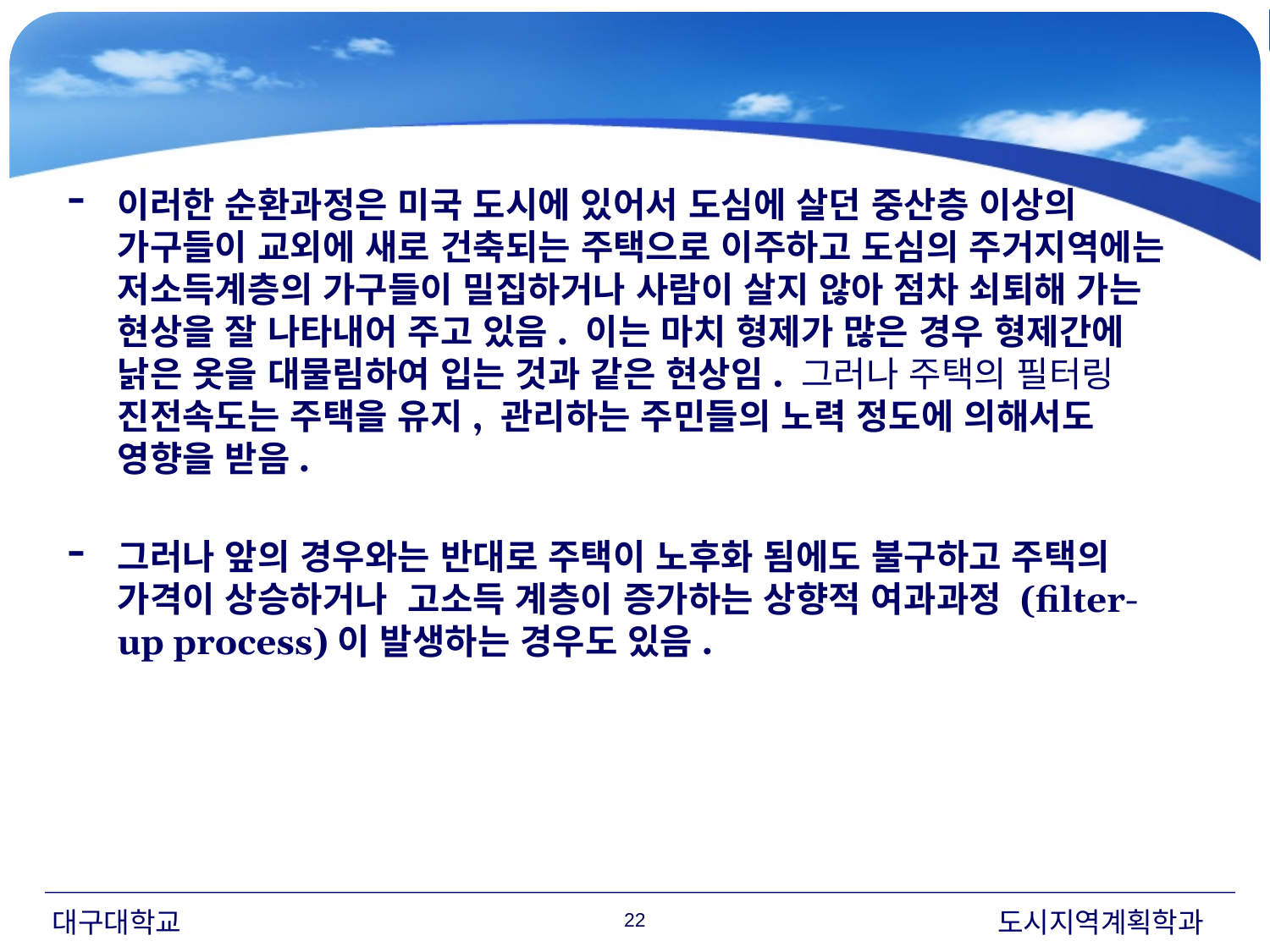

이러한 순환과정은 미국 도시에 있어서 도심에 살던 중산층 이상의 가구들이 교외에 새로 건축되는 주택으로 이주하고 도심의 주거지역에는 저소득계층의 가구들이 밀집하거나 사람이 살지 않아 점차 쇠퇴해 가는 현상을 잘 나타내어 주고 있음. 이는 마치 형제가 많은 경우 형제간에 낡은 옷을 대물림하여 입는 것과 같은 현상임. 그러나 주택의 필터링 진전속도는 주택을 유지, 관리하는 주민들의 노력 정도에 의해서도 영향을 받음.

그러나 앞의 경우와는 반대로 주택이 노후화 됨에도 불구하고 주택의 가격이 상승하거나  고소득 계층이 증가하는 상향적 여과과정 (filter-up process)이 발생하는 경우도 있음.